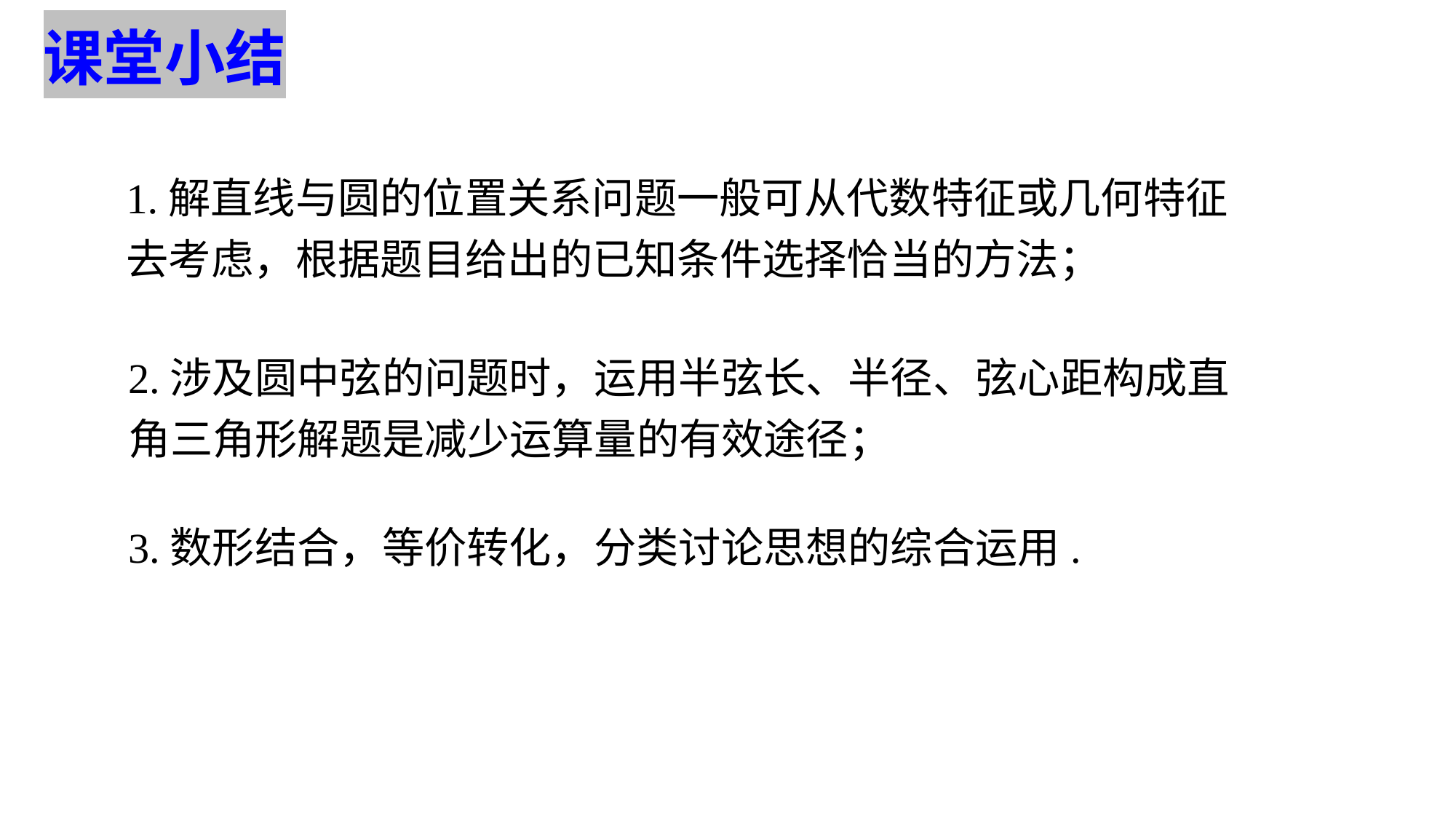

课堂小结
1.解直线与圆的位置关系问题一般可从代数特征或几何特征去考虑，根据题目给出的已知条件选择恰当的方法；
2.涉及圆中弦的问题时，运用半弦长、半径、弦心距构成直角三角形解题是减少运算量的有效途径；
3.数形结合，等价转化，分类讨论思想的综合运用.